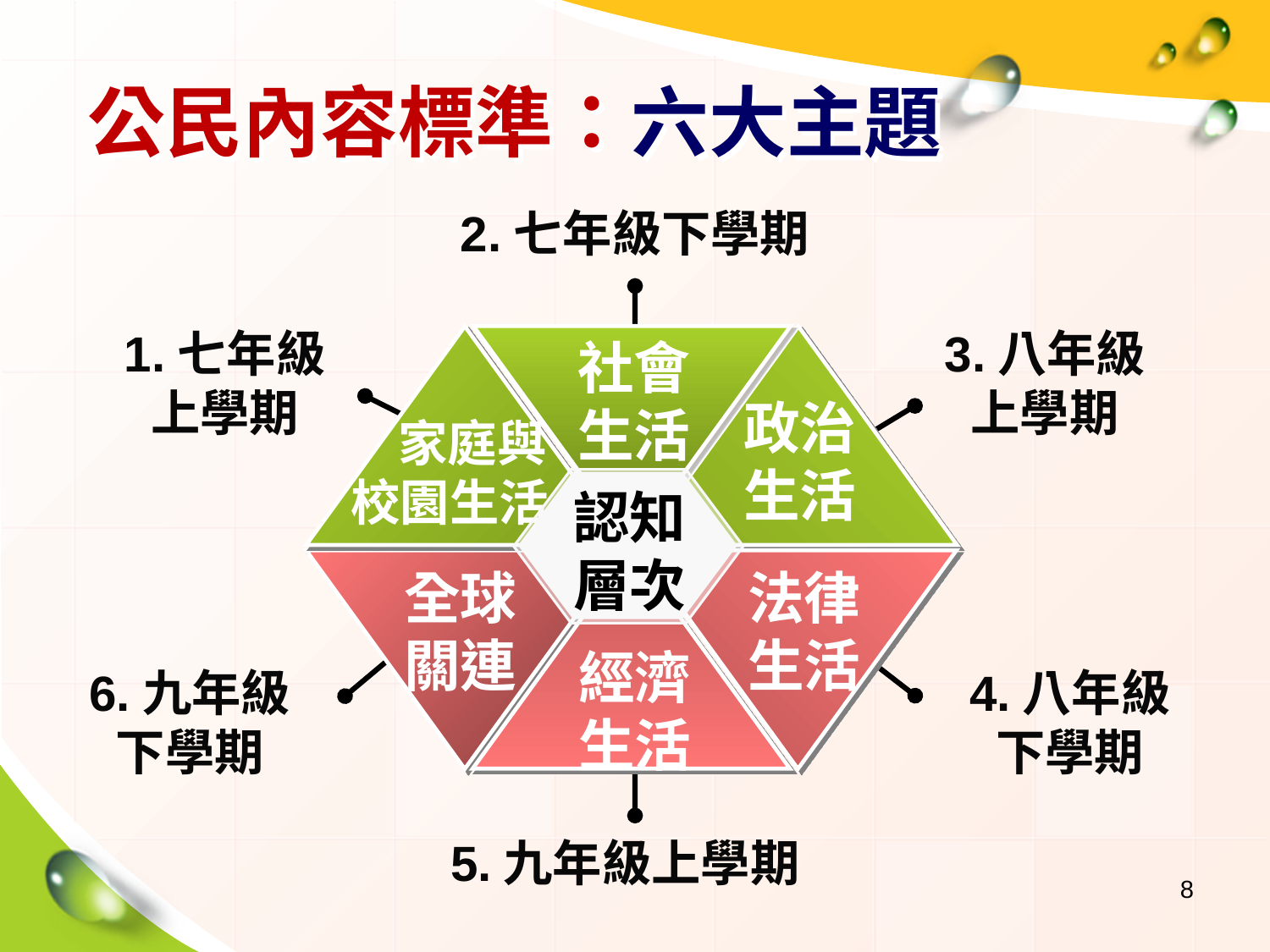

# 公民內容標準：六大主題
2.七年級下學期

1.七年級
上學期
3.八年級
上學期

社會
生活

政治
生活

   家庭與校園生活

認知
層次

全球關連
法律
生活

經濟
生活

6.九年級
下學期
4.八年級
下學期

5.九年級上學期
8